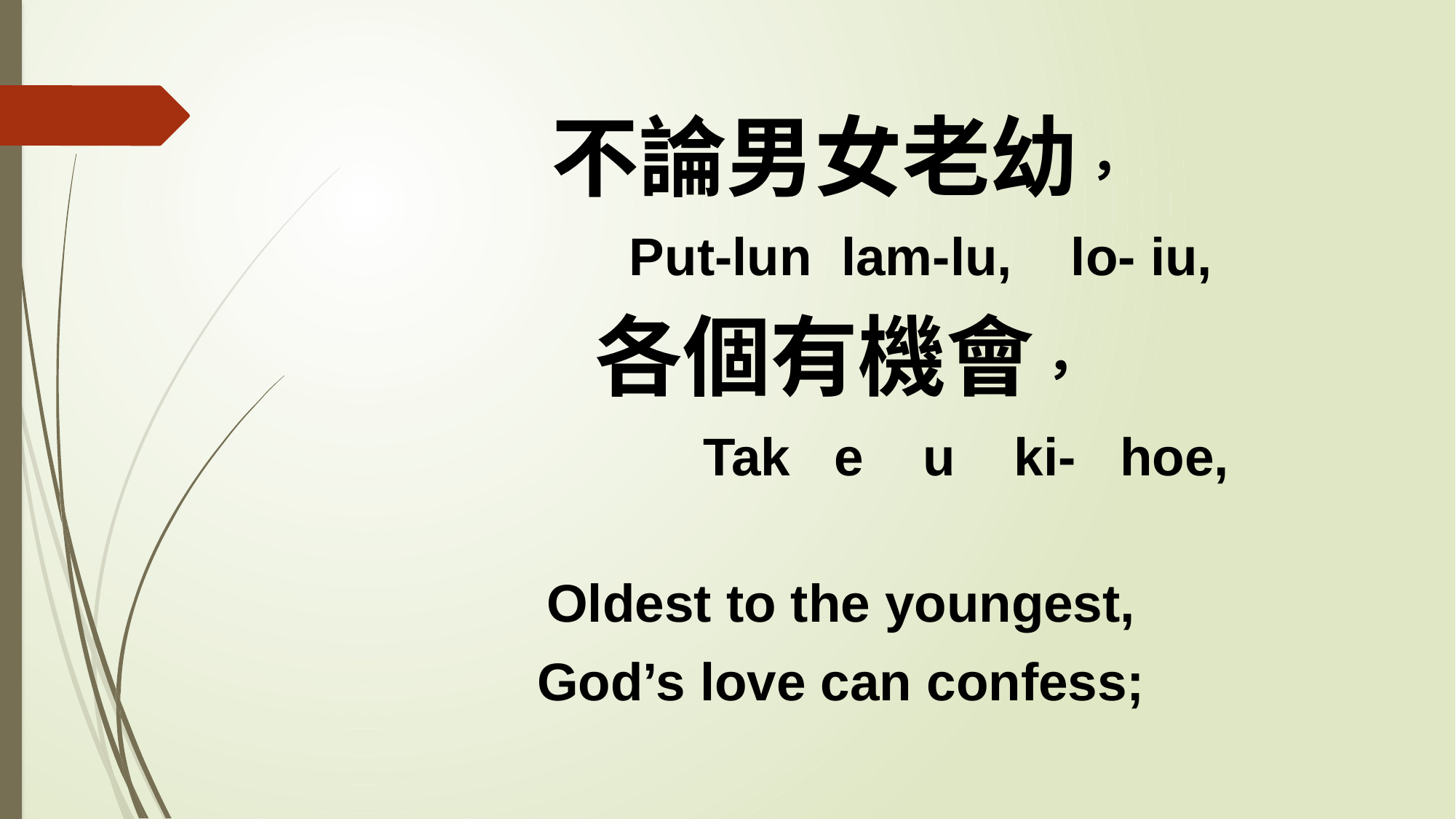

不論男女老幼，
                     Put-lun  lam-lu,    lo- iu,
各個有機會，
                          Tak   e    u    ki-   hoe,

Oldest to the youngest,
God’s love can confess;